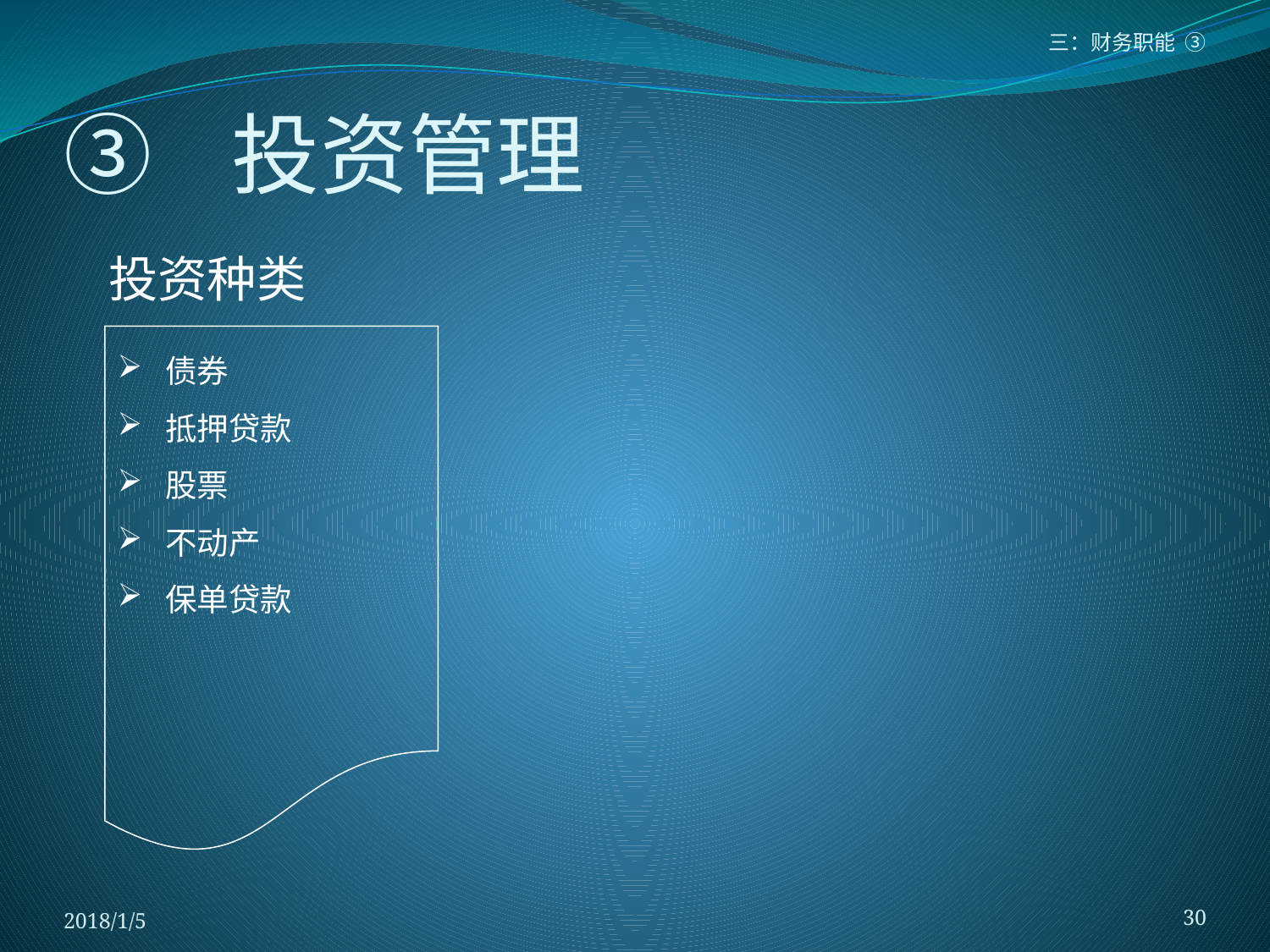

三：财务职能  ③
# ③   投资管理
投资种类
债券
抵押贷款
股票
不动产
保单贷款
2018/1/5
30